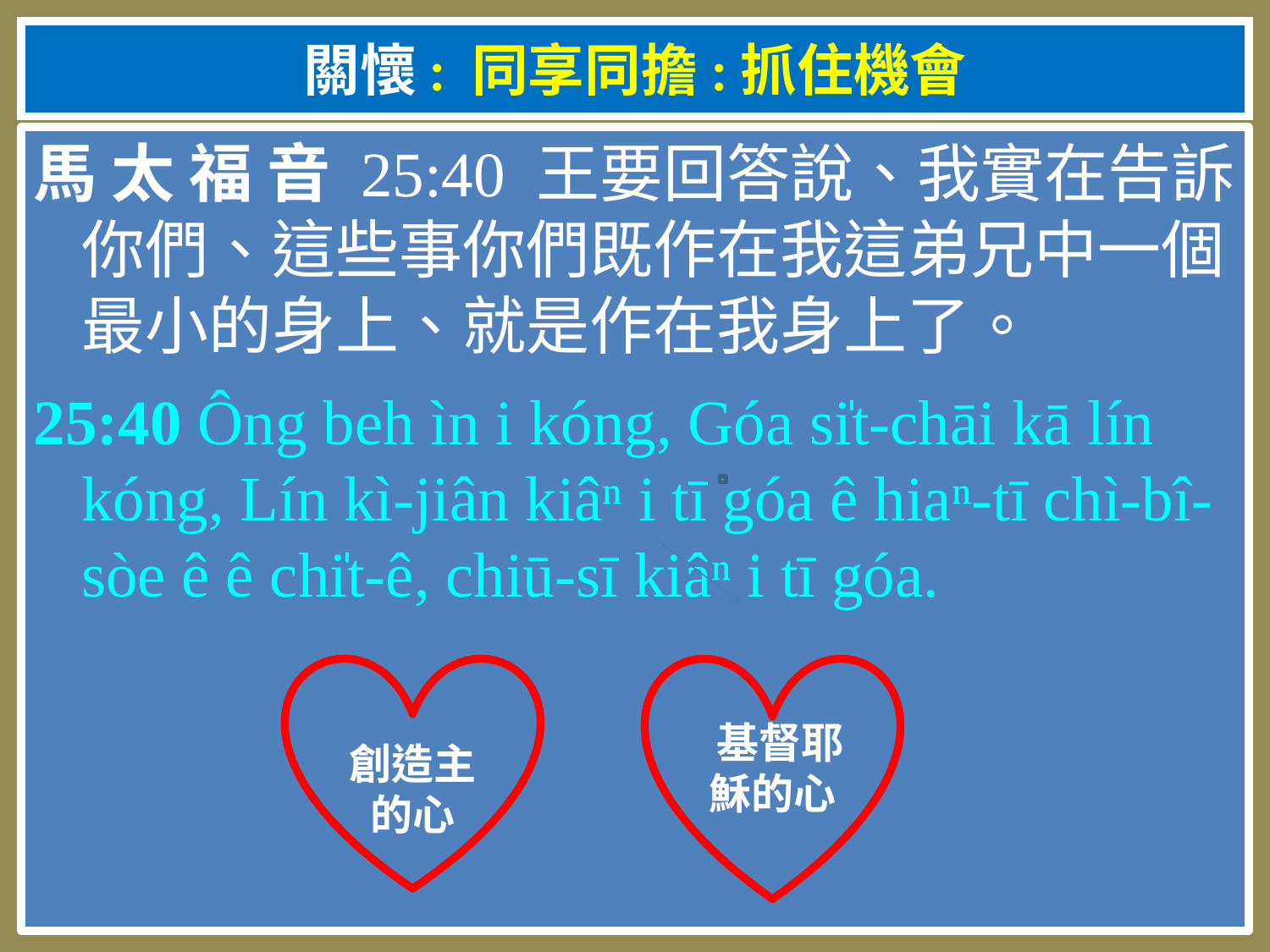

# 關懷: 同享同擔:抓住機會
馬 太 福 音 25:40 王要回答說、我實在告訴你們、這些事你們既作在我這弟兄中一個最小的身上、就是作在我身上了。
25:40 Ông beh ìn i kóng, Góa si̍t-chāi kā lín kóng, Lín kì-jiân kiâⁿ i tī góa ê hiaⁿ-tī chì-bî-sòe ê ê chi̍t-ê, chiū-sī kiâⁿ i tī góa.

創造主
的心
 基督耶穌的心